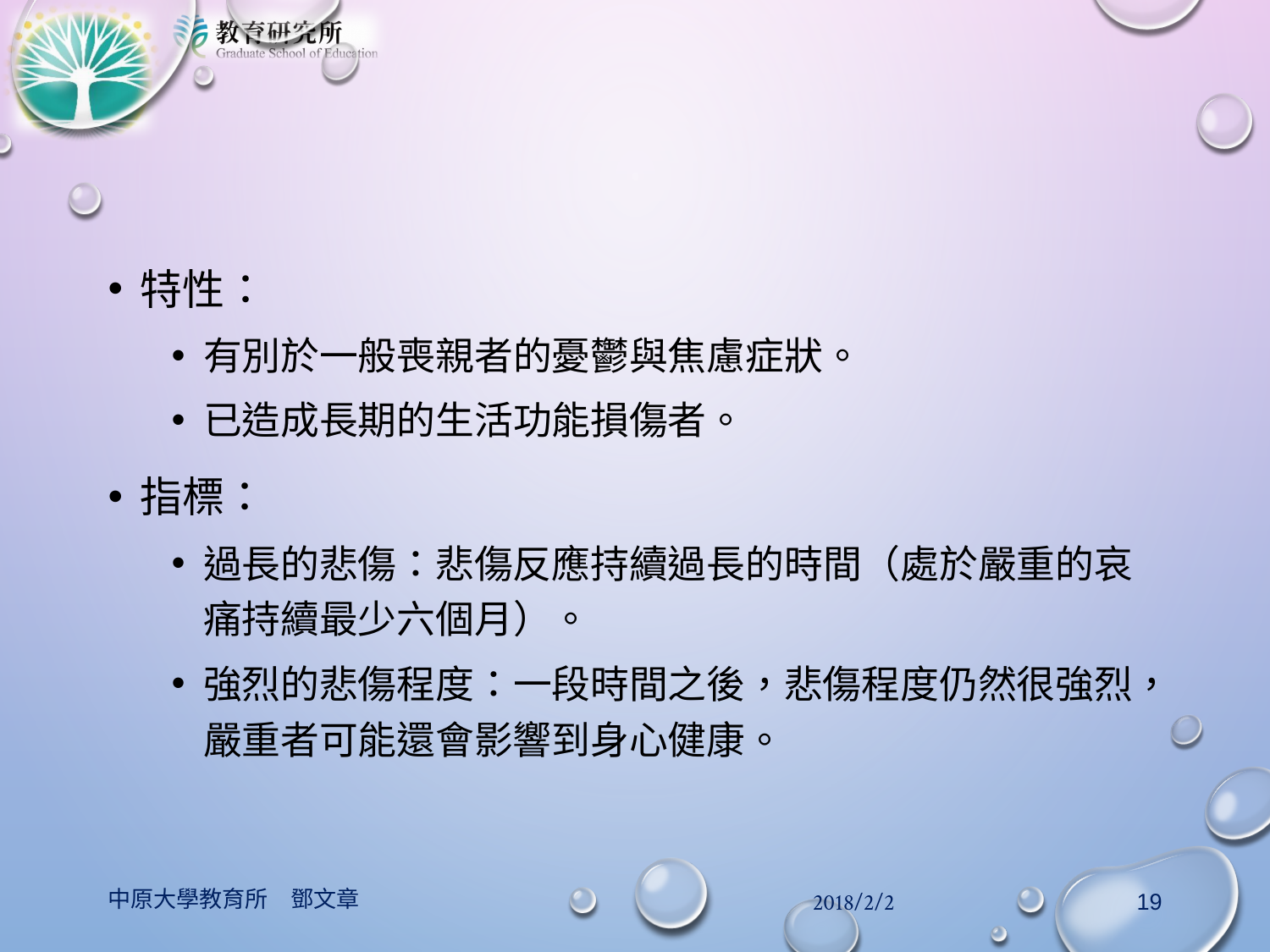

#
特性：
有別於一般喪親者的憂鬱與焦慮症狀。
已造成長期的生活功能損傷者。
指標：
過長的悲傷：悲傷反應持續過長的時間（處於嚴重的哀痛持續最少六個月）。
強烈的悲傷程度：一段時間之後，悲傷程度仍然很強烈，嚴重者可能還會影響到身心健康。
中原大學教育所　鄧文章
2018/2/2
19